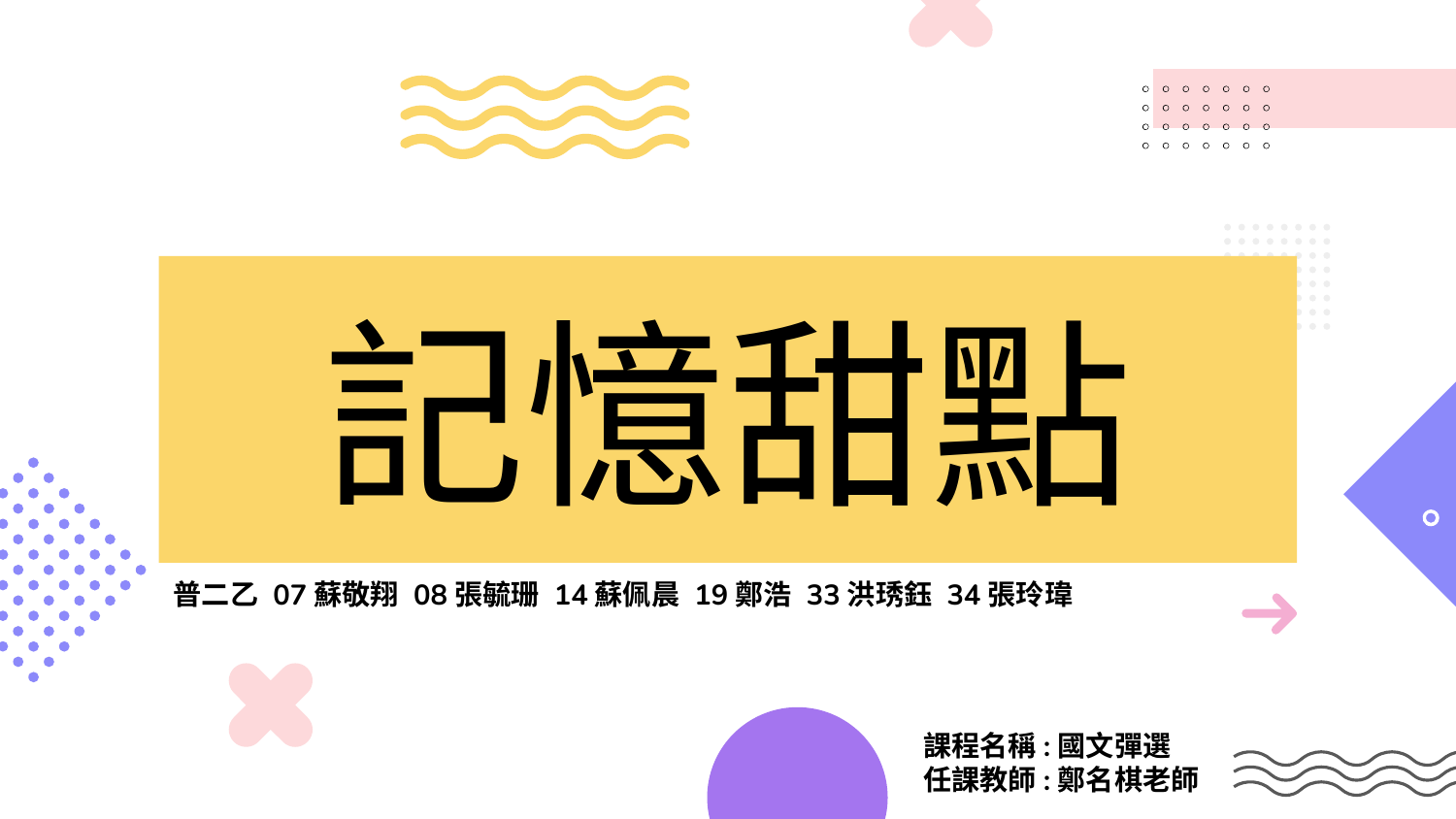

記憶甜點
普二乙 07蘇敬翔 08張毓珊 14蘇佩晨 19鄭浩 33洪琇鈺 34張玲瑋

課程名稱:國文彈選
任課教師:鄭名棋老師